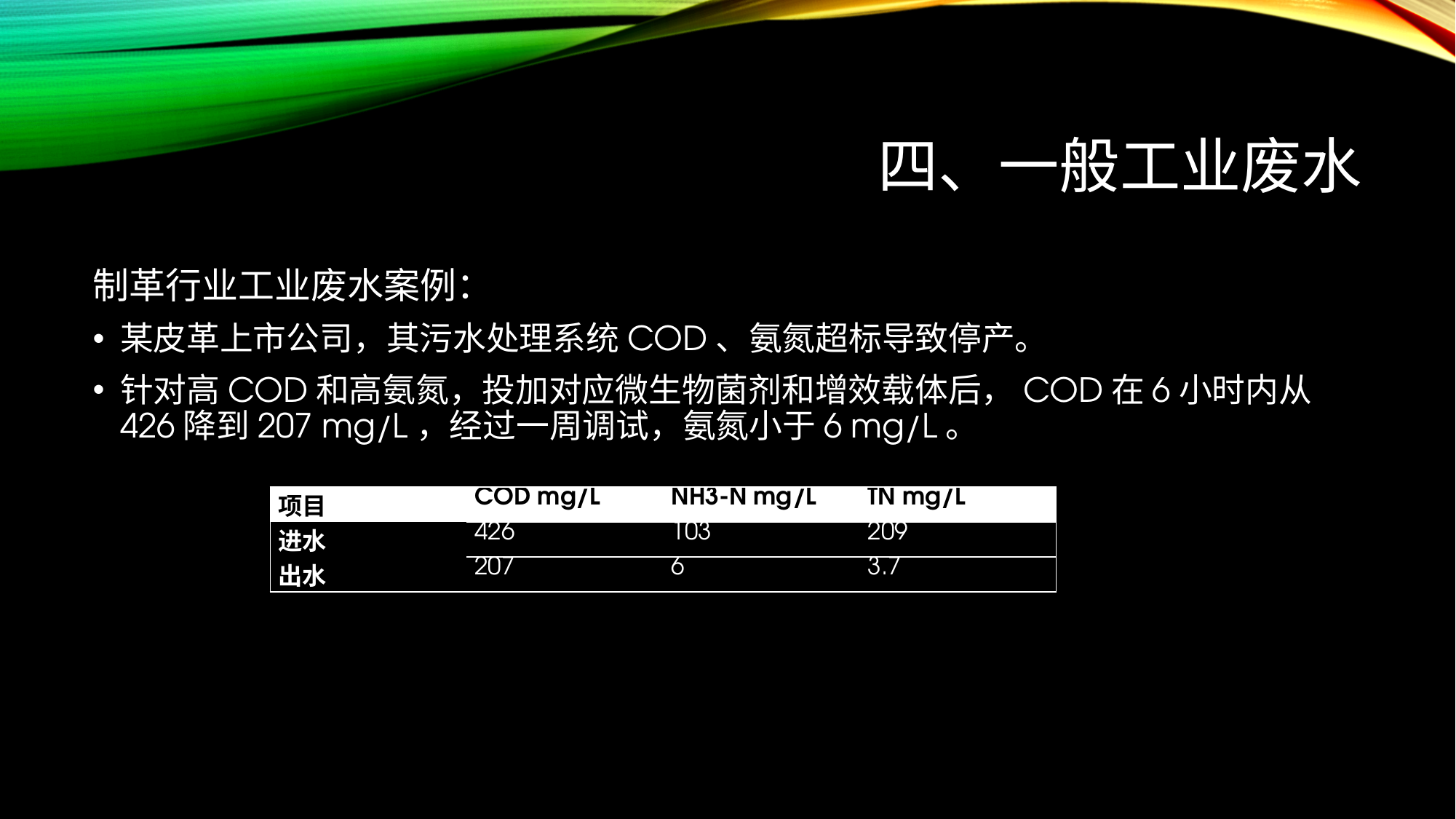

# 四、一般工业废水
制革行业工业废水案例：
某皮革上市公司，其污水处理系统COD、氨氮超标导致停产。
针对高COD和高氨氮，投加对应微生物菌剂和增效载体后，COD在6小时内从426降到207 mg/L，经过一周调试，氨氮小于6 mg/L。

| 项目 | COD mg/L | NH3-N mg/L | TN mg/L |
| --- | --- | --- | --- |
| 进水 | 426 | 103 | 209 |
| 出水 | 207 | 6 | 3.7 |